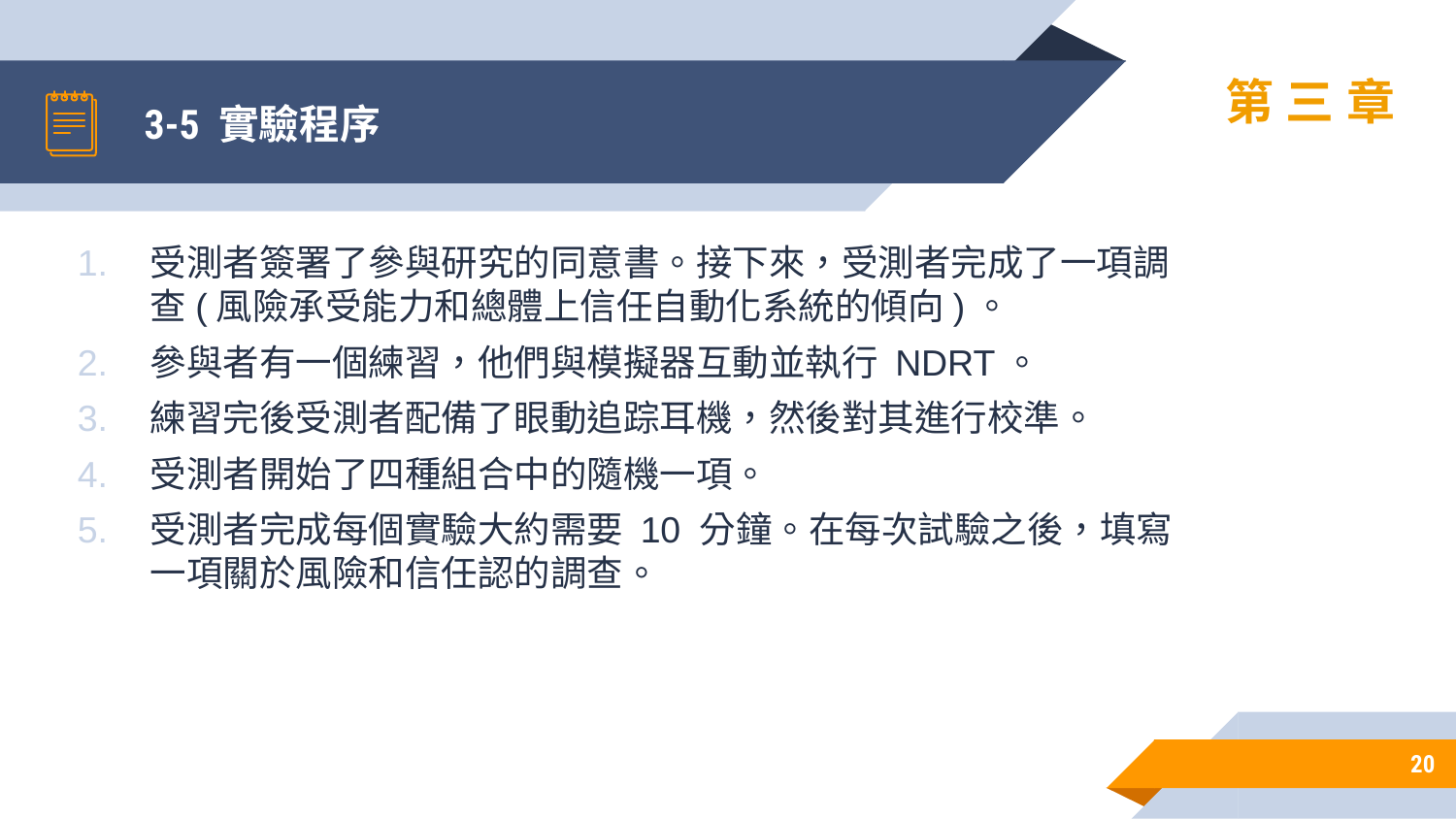

# 3-5 實驗程序
第三章

受測者簽署了參與研究的同意書。接下來，受測者完成了一項調查(風險承受能力和總體上信任自動化系統的傾向)。
參​​與者有一個練習，他們與模擬器互動並執行 NDRT。
練習完後受測者配備了眼動追踪耳機，然後對其進行校準。
受測者開始了四種組合中的隨機一項。
受測者完成每個實驗大約需要 10 分鐘。在每次試驗之後，填寫一項關於風險和信任認的調查。
20